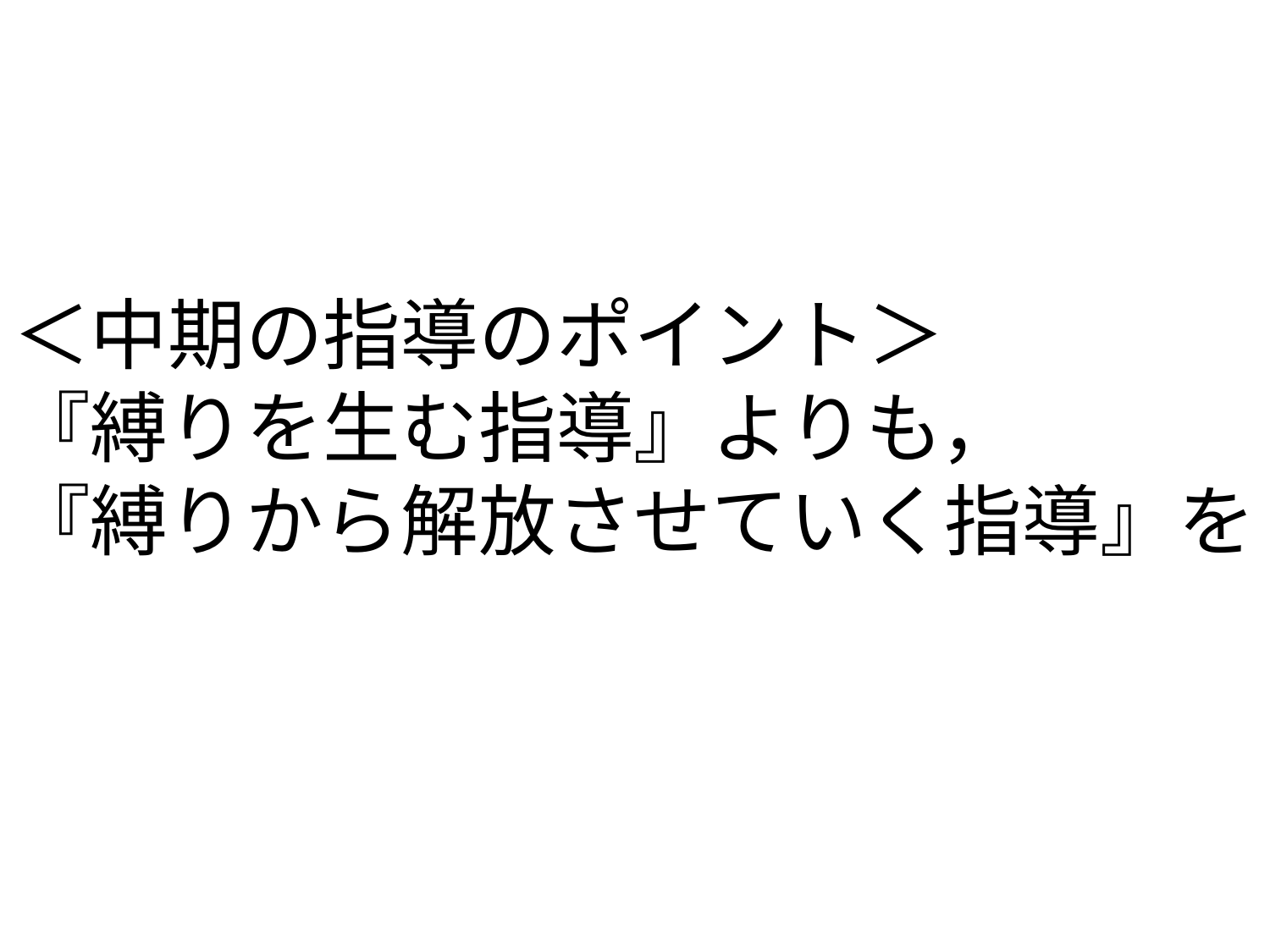

# ＜中期の指導のポイント＞ 『縛りを生む指導』よりも， 『縛りから解放させていく指導』を